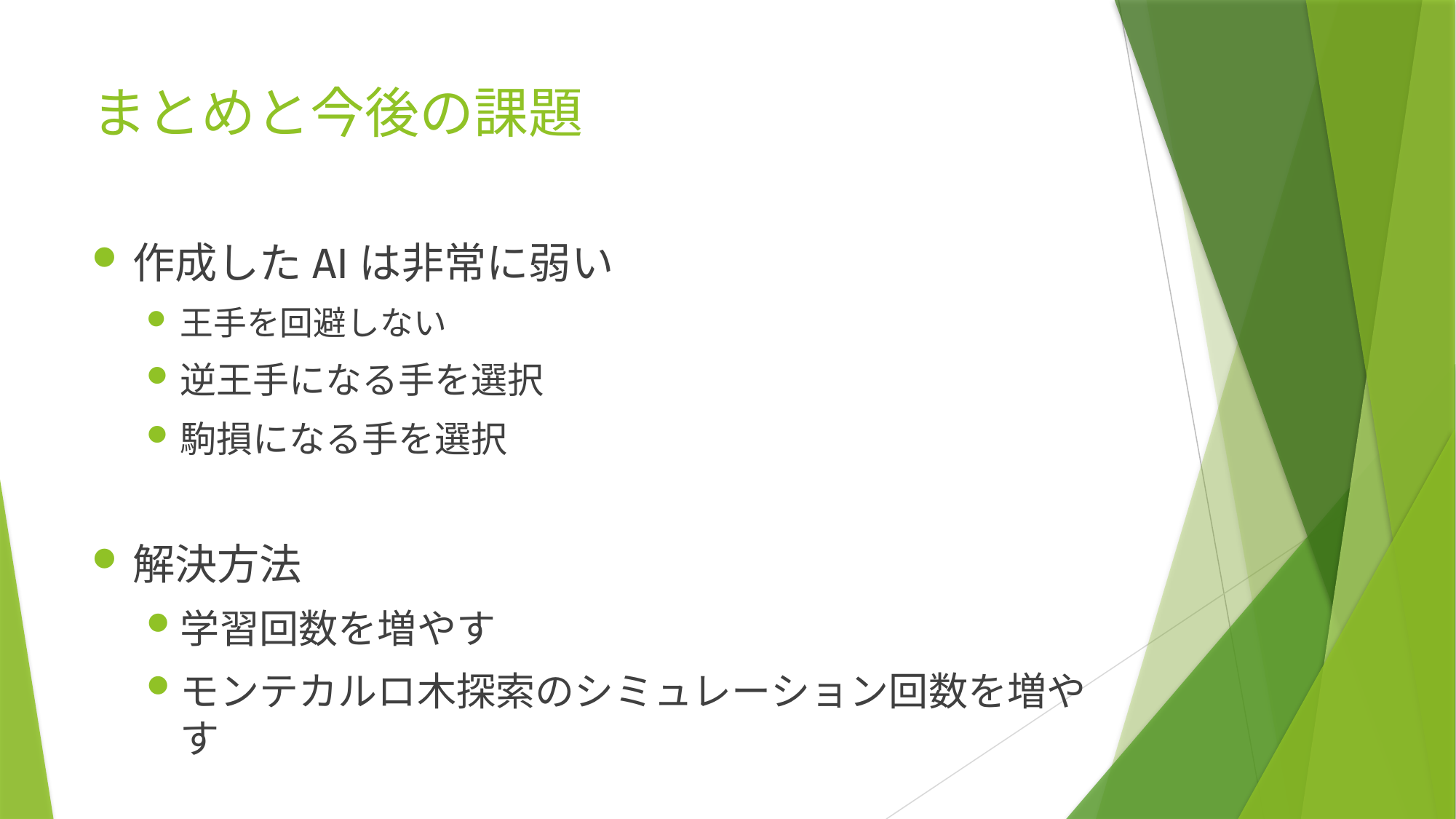

# まとめと今後の課題
作成したAIは非常に弱い
王手を回避しない
逆王手になる手を選択
駒損になる手を選択

解決方法
学習回数を増やす
モンテカルロ木探索のシミュレーション回数を増やす